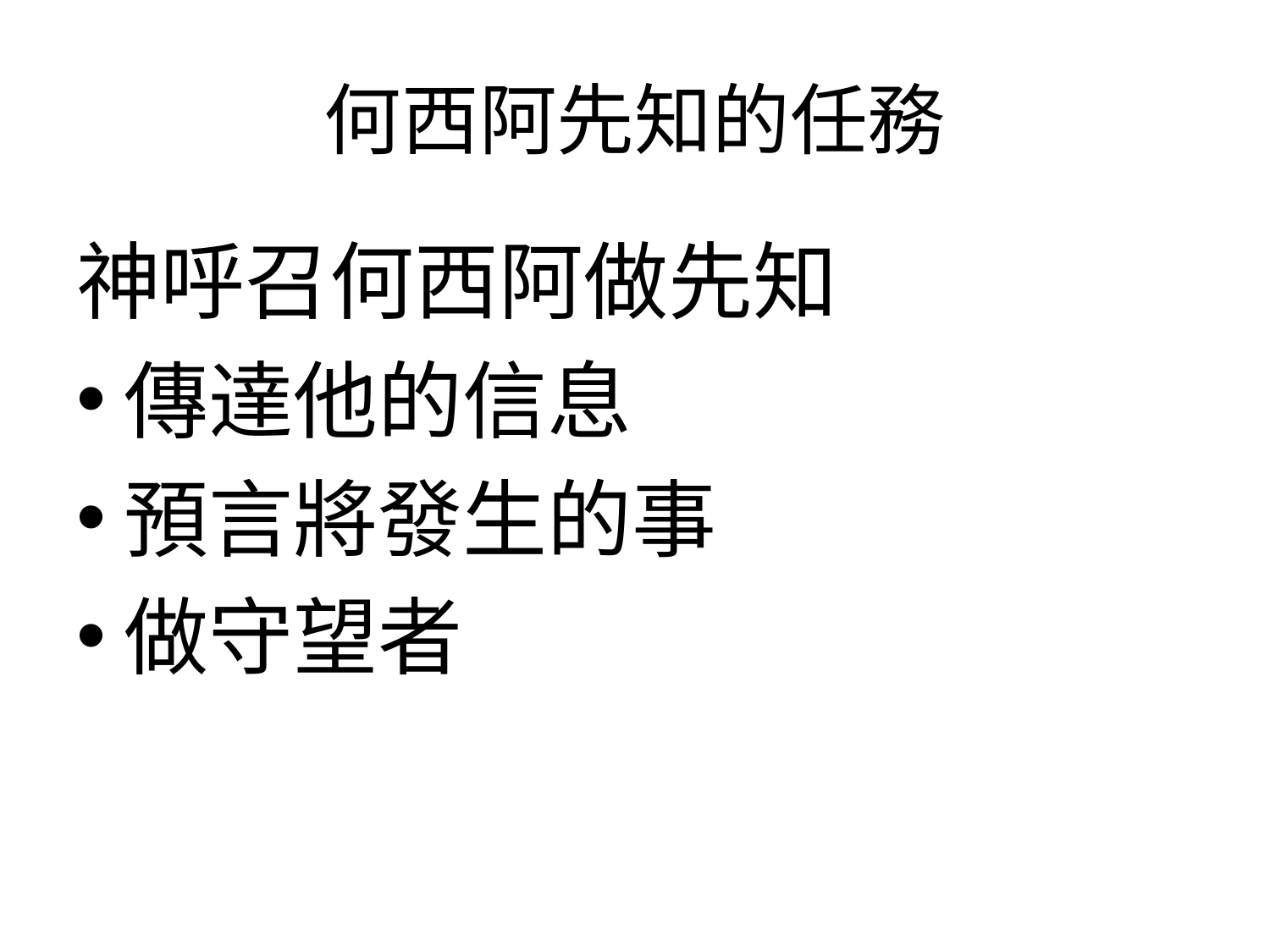

# 何西阿先知的任務
神呼召何西阿做先知
傳達他的信息
預言將發生的事
做守望者